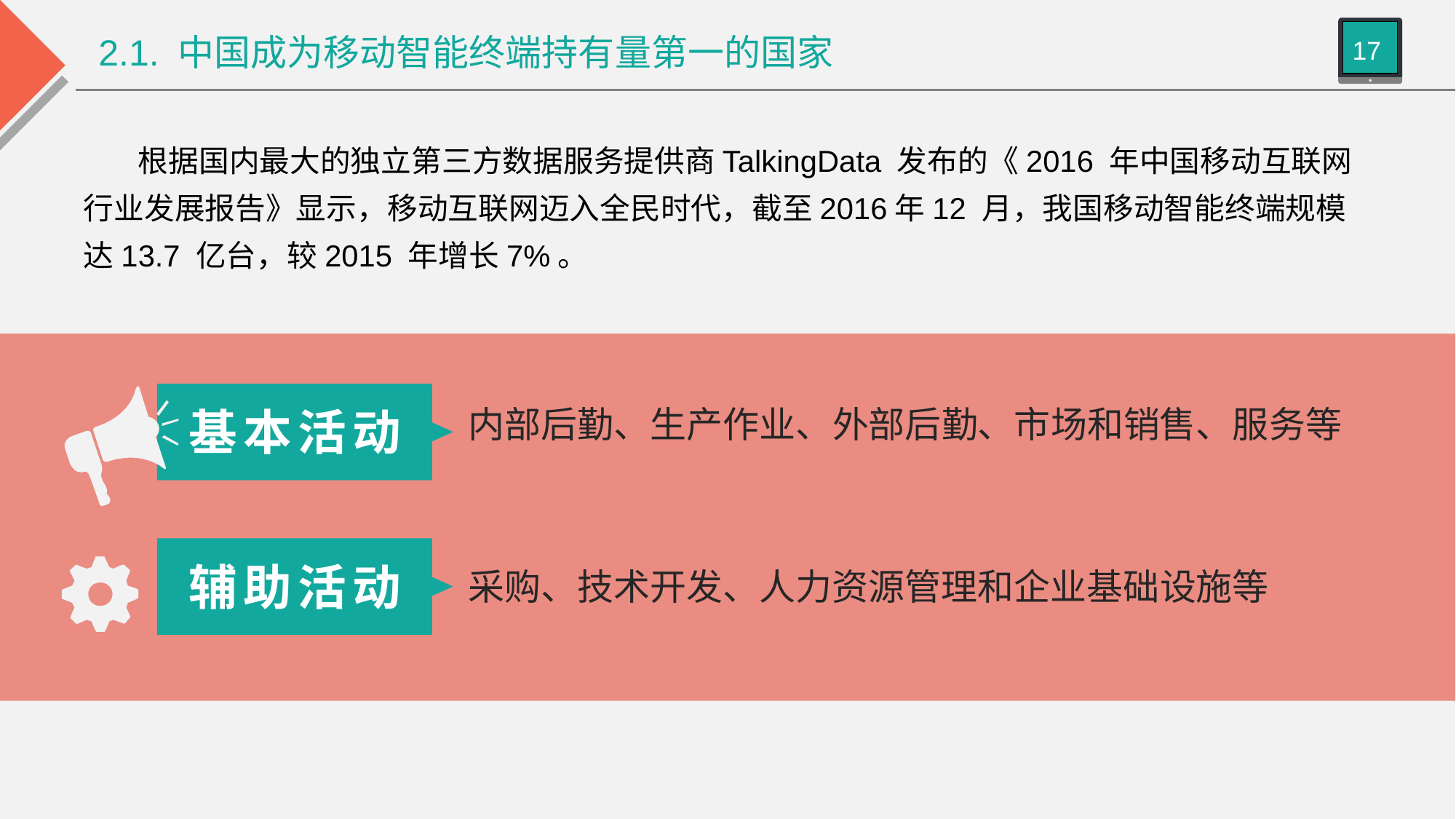

# 2.1. 中国成为移动智能终端持有量第一的国家
根据国内最大的独立第三方数据服务提供商TalkingData 发布的《2016 年中国移动互联网行业发展报告》显示，移动互联网迈入全民时代，截至2016年12 月，我国移动智能终端规模达13.7 亿台，较2015 年增长7%。

内部后勤、生产作业、外部后勤、市场和销售、服务等
基本活动

辅助活动
采购、技术开发、人力资源管理和企业基础设施等